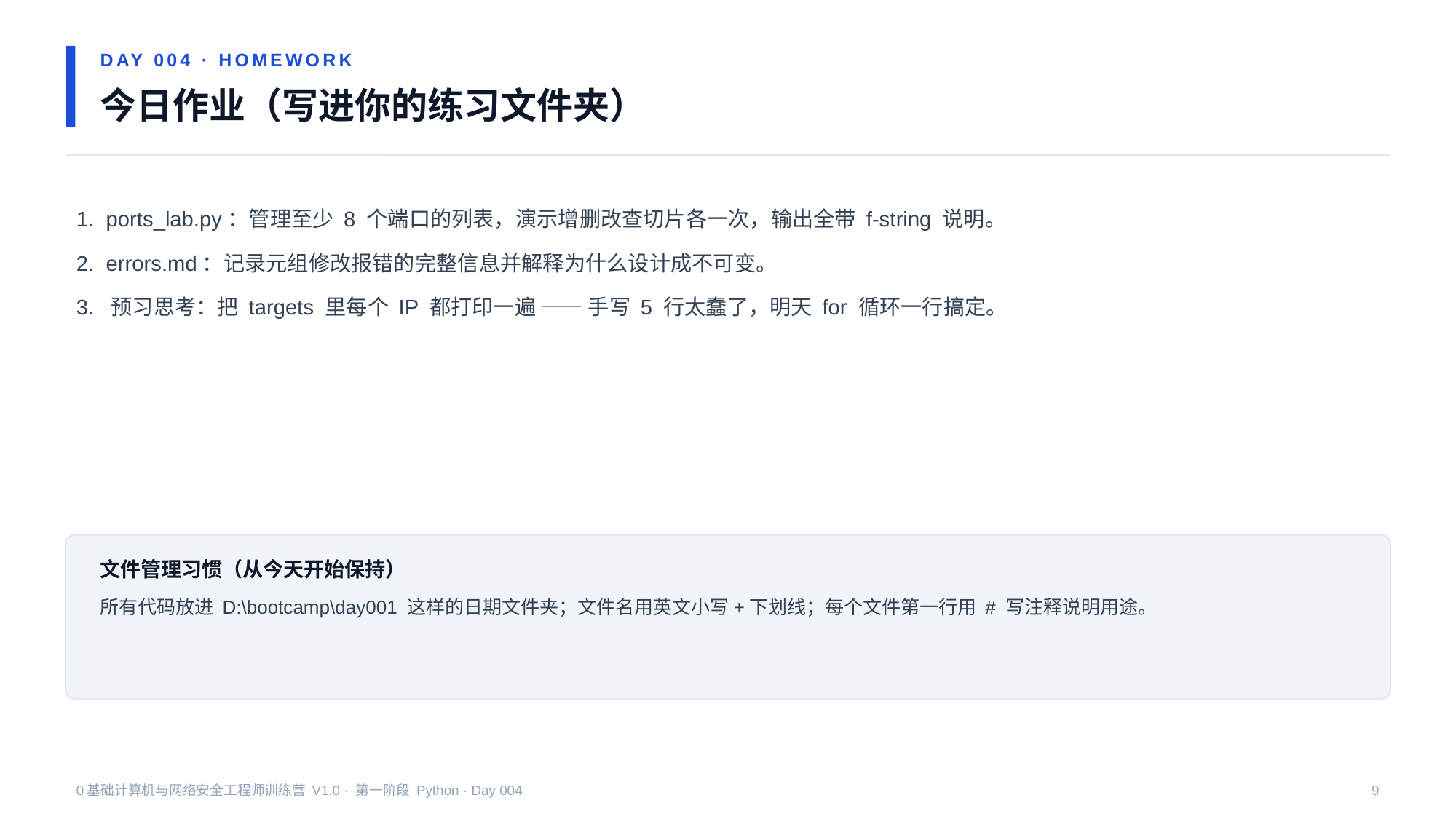

DAY 004 · HOMEWORK

今日作业（写进你的练习文件夹）

1.  ports_lab.py：管理至少 8 个端口的列表，演示增删改查切片各一次，输出全带 f-string 说明。
2.  errors.md：记录元组修改报错的完整信息并解释为什么设计成不可变。
3.  预习思考：把 targets 里每个 IP 都打印一遍 —— 手写 5 行太蠢了，明天 for 循环一行搞定。

文件管理习惯（从今天开始保持）
所有代码放进 D:\bootcamp\day001 这样的日期文件夹；文件名用英文小写+下划线；每个文件第一行用 # 写注释说明用途。
0基础计算机与网络安全工程师训练营 V1.0 · 第一阶段 Python · Day 004
9